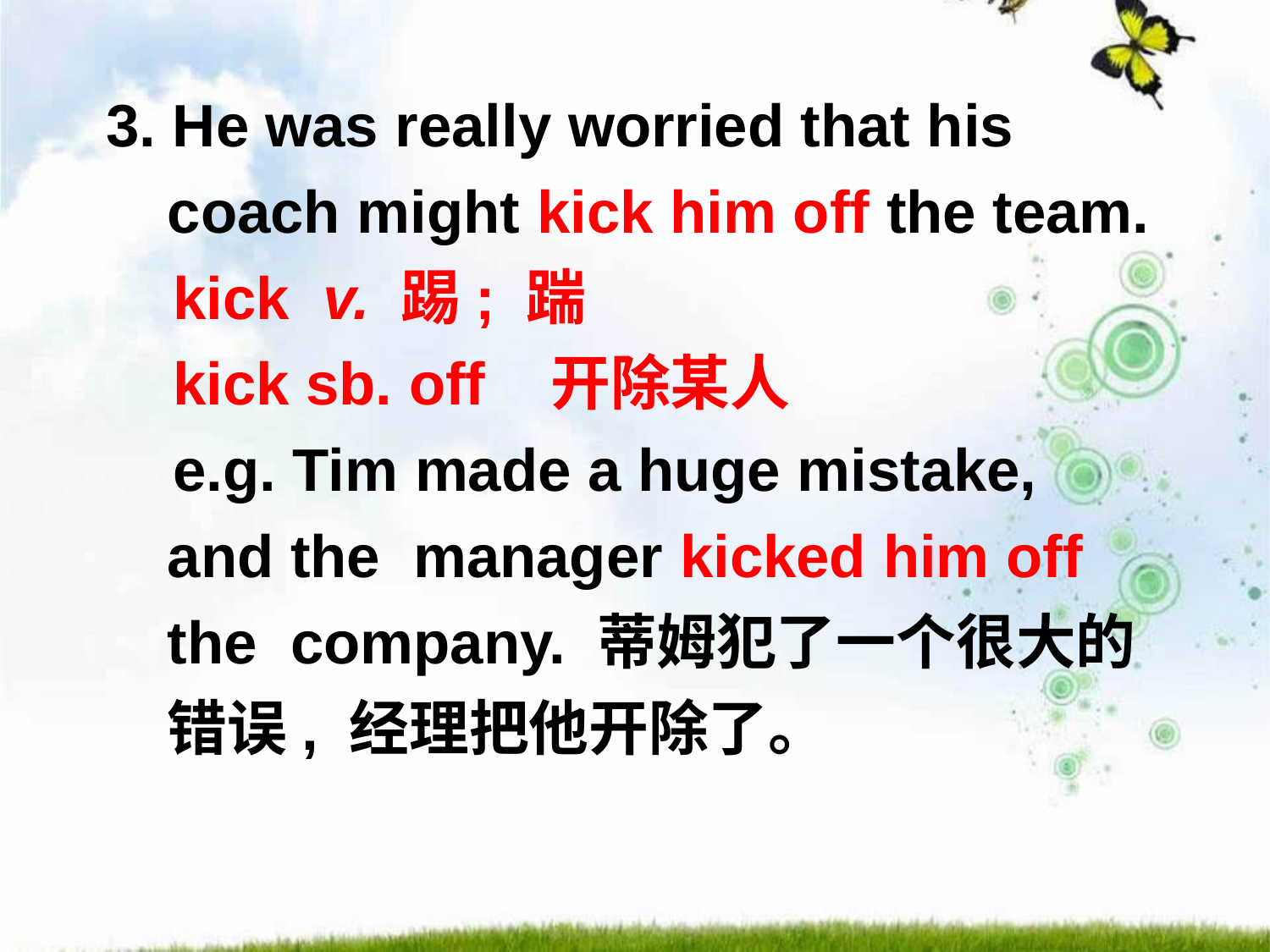

3. He was really worried that his coach might kick him off the team.
    kick  v. 踢; 踹
    kick sb. off   开除某人
    e.g. Tim made a huge mistake, and the  manager kicked him off the  company. 蒂姆犯了一个很大的错误, 经理把他开除了。